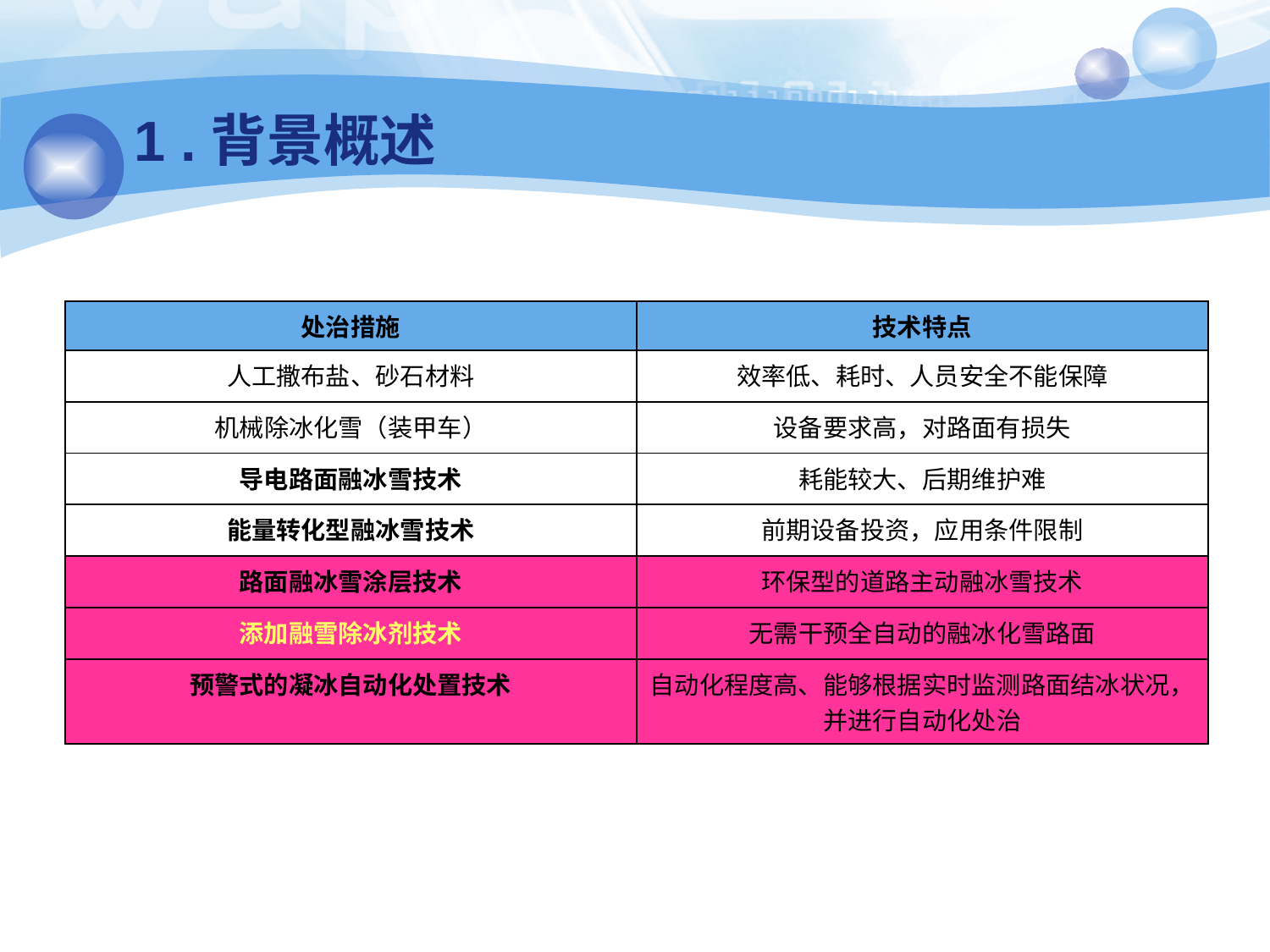

1 .背景概述
| 处治措施 | 技术特点 |
| --- | --- |
| 人工撒布盐、砂石材料 | 效率低、耗时、人员安全不能保障 |
| 机械除冰化雪（装甲车） | 设备要求高，对路面有损失 |
| 导电路面融冰雪技术 | 耗能较大、后期维护难 |
| 能量转化型融冰雪技术 | 前期设备投资，应用条件限制 |
| 路面融冰雪涂层技术 | 环保型的道路主动融冰雪技术 |
| 添加融雪除冰剂技术 | 无需干预全自动的融冰化雪路面 |
| 预警式的凝冰自动化处置技术 | 自动化程度高、能够根据实时监测路面结冰状况，并进行自动化处治 |
8